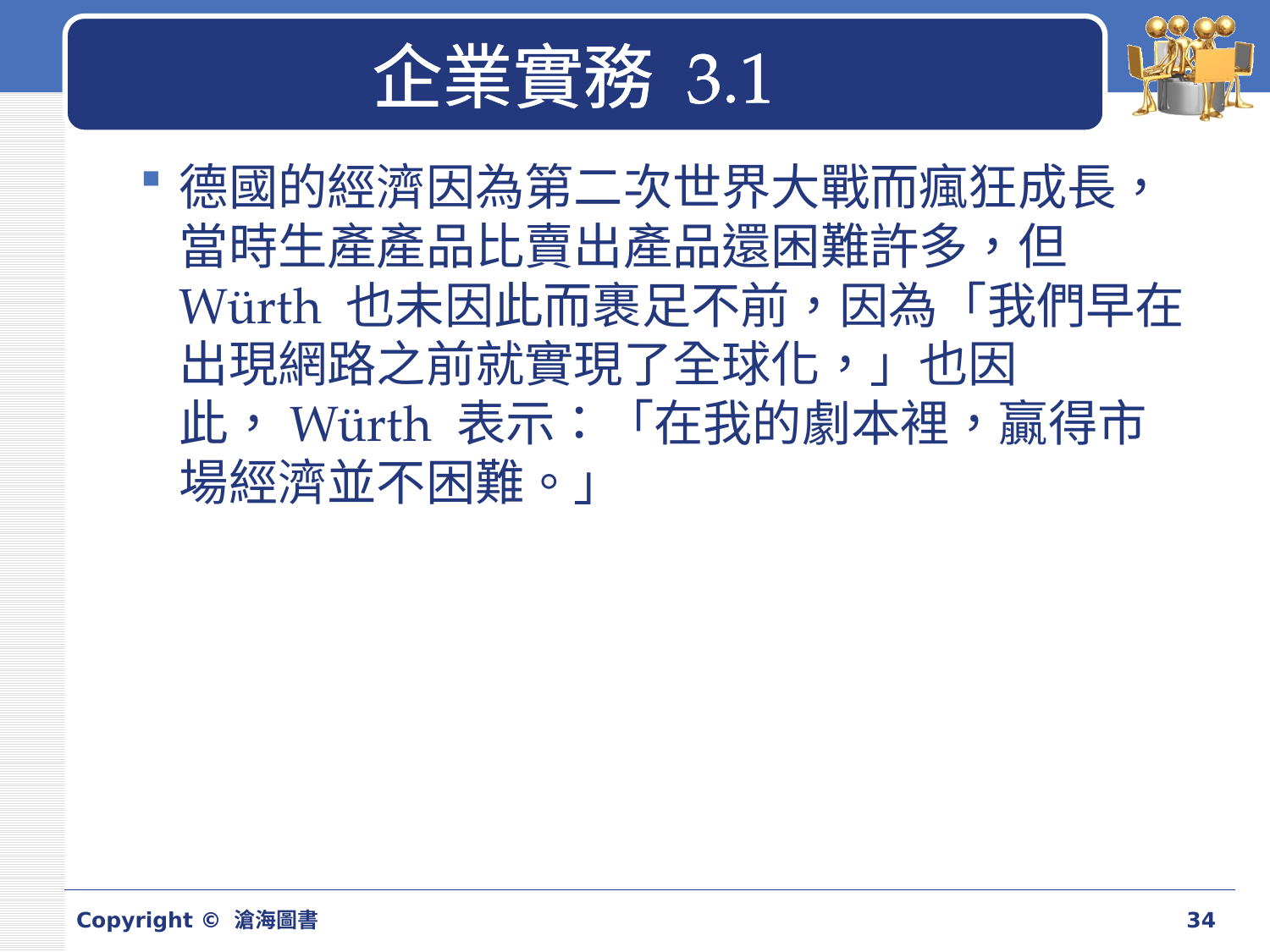

# 企業實務 3.1
德國的經濟因為第二次世界大戰而瘋狂成長，當時生產產品比賣出產品還困難許多，但Würth 也未因此而裹足不前，因為「我們早在出現網路之前就實現了全球化，」也因此，Würth 表示：「在我的劇本裡，贏得市場經濟並不困難。」
Copyright © 滄海圖書
34